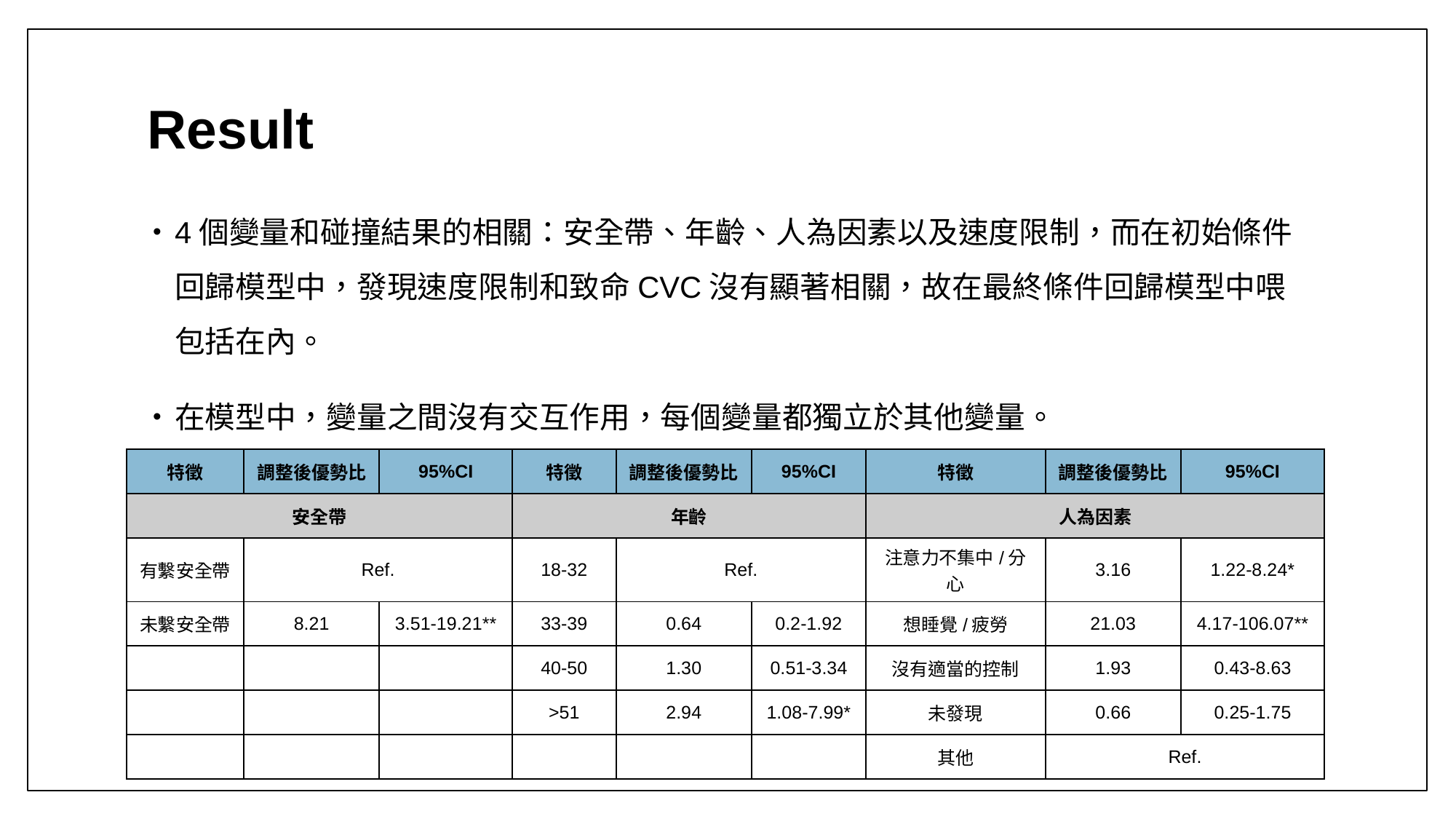

# Result
4個變量和碰撞結果的相關：安全帶、年齡、人為因素以及速度限制，而在初始條件回歸模型中，發現速度限制和致命CVC沒有顯著相關，故在最終條件回歸模型中喂包括在內。
在模型中，變量之間沒有交互作用，每個變量都獨立於其他變量。

| 特徵 | 調整後優勢比 | 95%CI | 特徵 | 調整後優勢比 | 95%CI | 特徵 | 調整後優勢比 | 95%CI |
| --- | --- | --- | --- | --- | --- | --- | --- | --- |
| 安全帶 |  |  | 年齡 |  |  | 人為因素 |  |  |
| 有繫安全帶 | Ref. |  | 18-32 | Ref. |  | 注意力不集中/分心 | 3.16 | 1.22-8.24\* |
| 未繫安全帶 | 8.21 | 3.51-19.21\*\* | 33-39 | 0.64 | 0.2-1.92 | 想睡覺/疲勞 | 21.03 | 4.17-106.07\*\* |
|  |  |  | 40-50 | 1.30 | 0.51-3.34 | 沒有適當的控制 | 1.93 | 0.43-8.63 |
|  |  |  | >51 | 2.94 | 1.08-7.99\* | 未發現 | 0.66 | 0.25-1.75 |
|  |  |  |  |  |  | 其他 | Ref. |  |